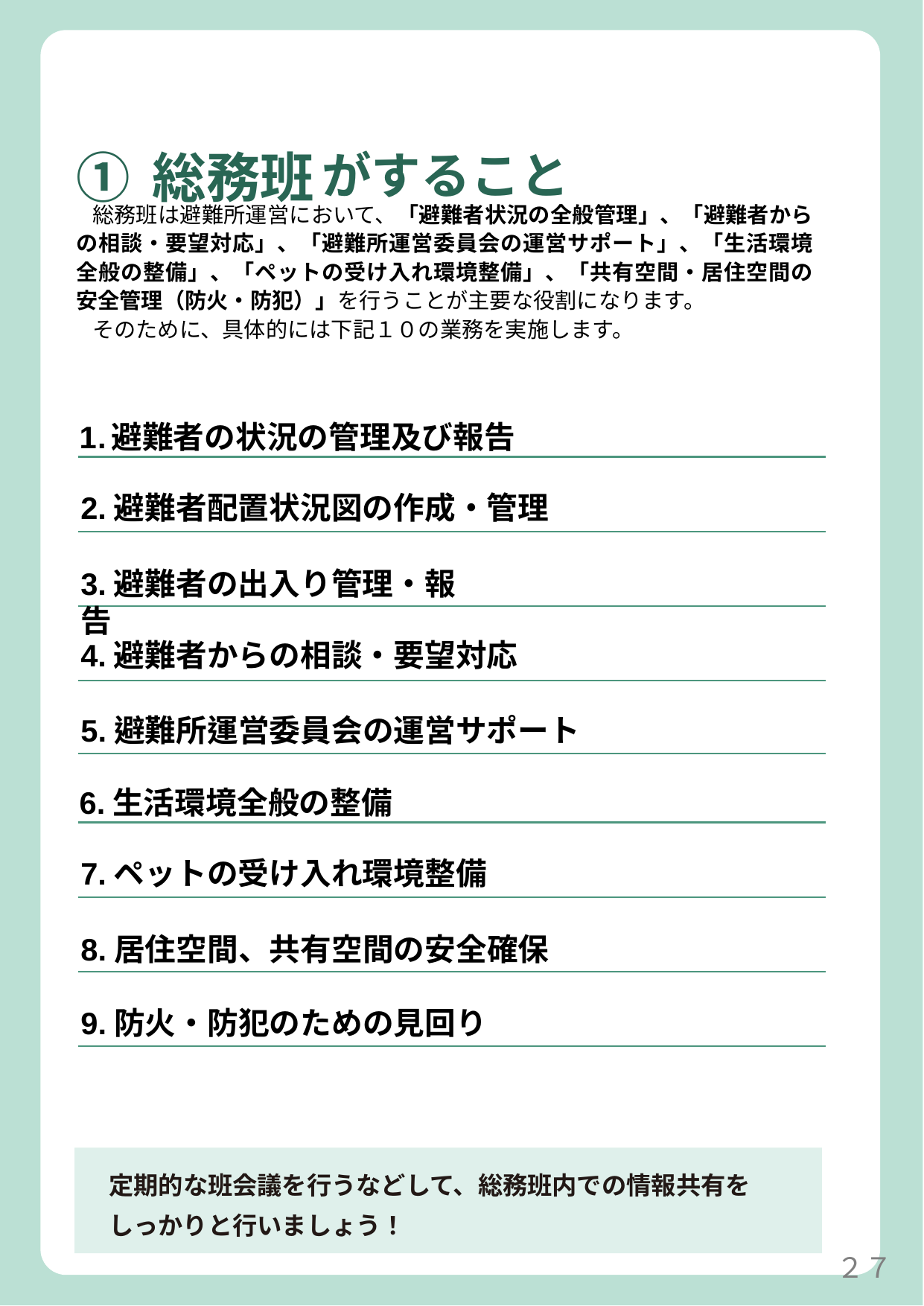

①総務班がすること
総務班は避難所運営において、「避難者状況の全般管理」、「避難者からの相談・要望対応」、「避難所運営委員会の運営サポート」、「生活環境全般の整備」、「ペットの受け入れ環境整備」、「共有空間・居住空間の安全管理（防火・防犯）」を行うことが主要な役割になります。
そのために、具体的には下記１０の業務を実施します。
避難者の状況の管理及び報告

2.避難者配置状況図の作成・管理

3.避難者の出入り管理・報告

4.避難者からの相談・要望対応

5.避難所運営委員会の運営サポート

6.生活環境全般の整備

7.ペットの受け入れ環境整備

8.居住空間、共有空間の安全確保

9.防火・防犯のための見回り

定期的な班会議を行うなどして、総務班内での情報共有をしっかりと行いましょう！
２７